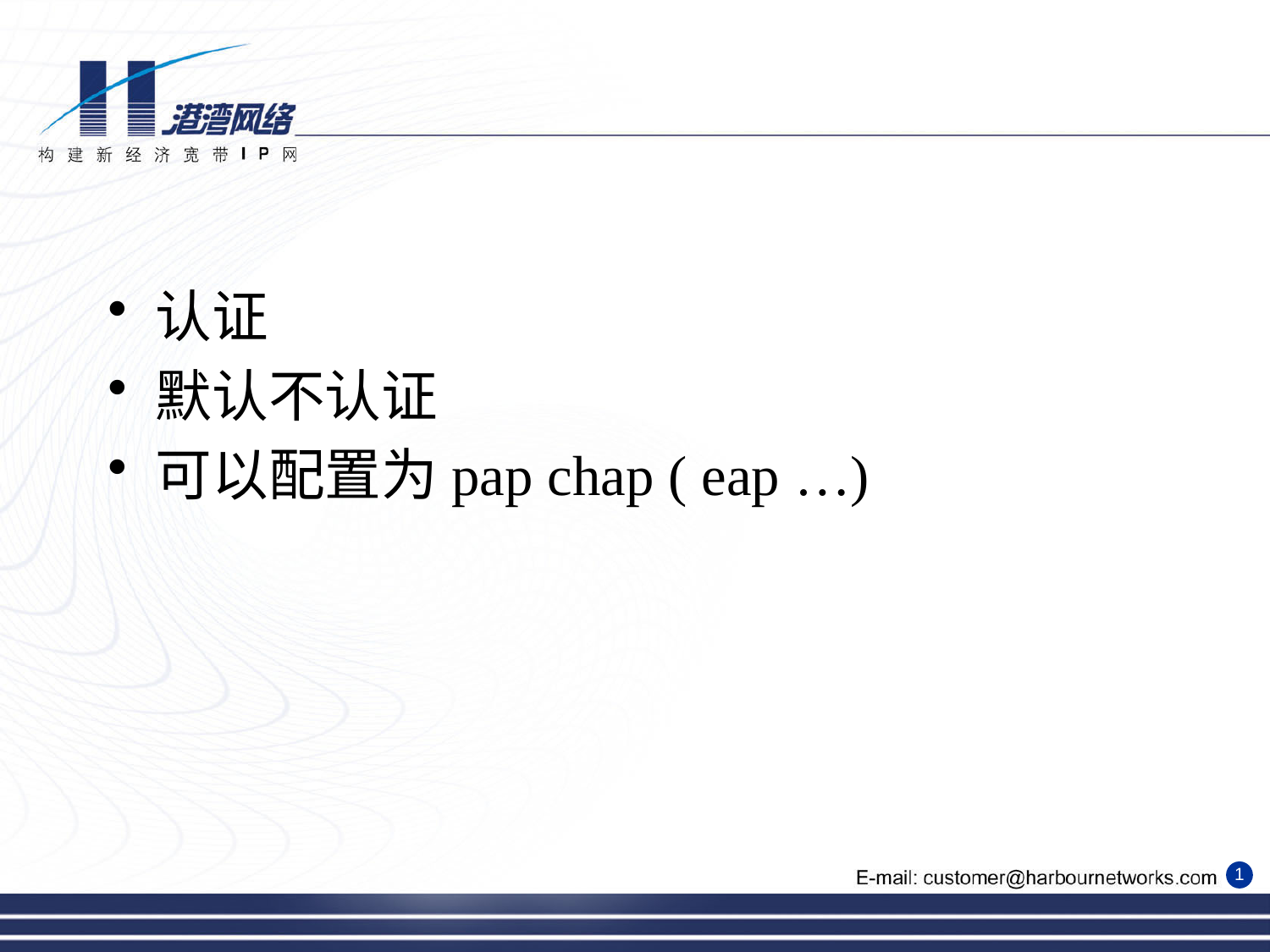

认证
默认不认证
可以配置为pap chap ( eap …)